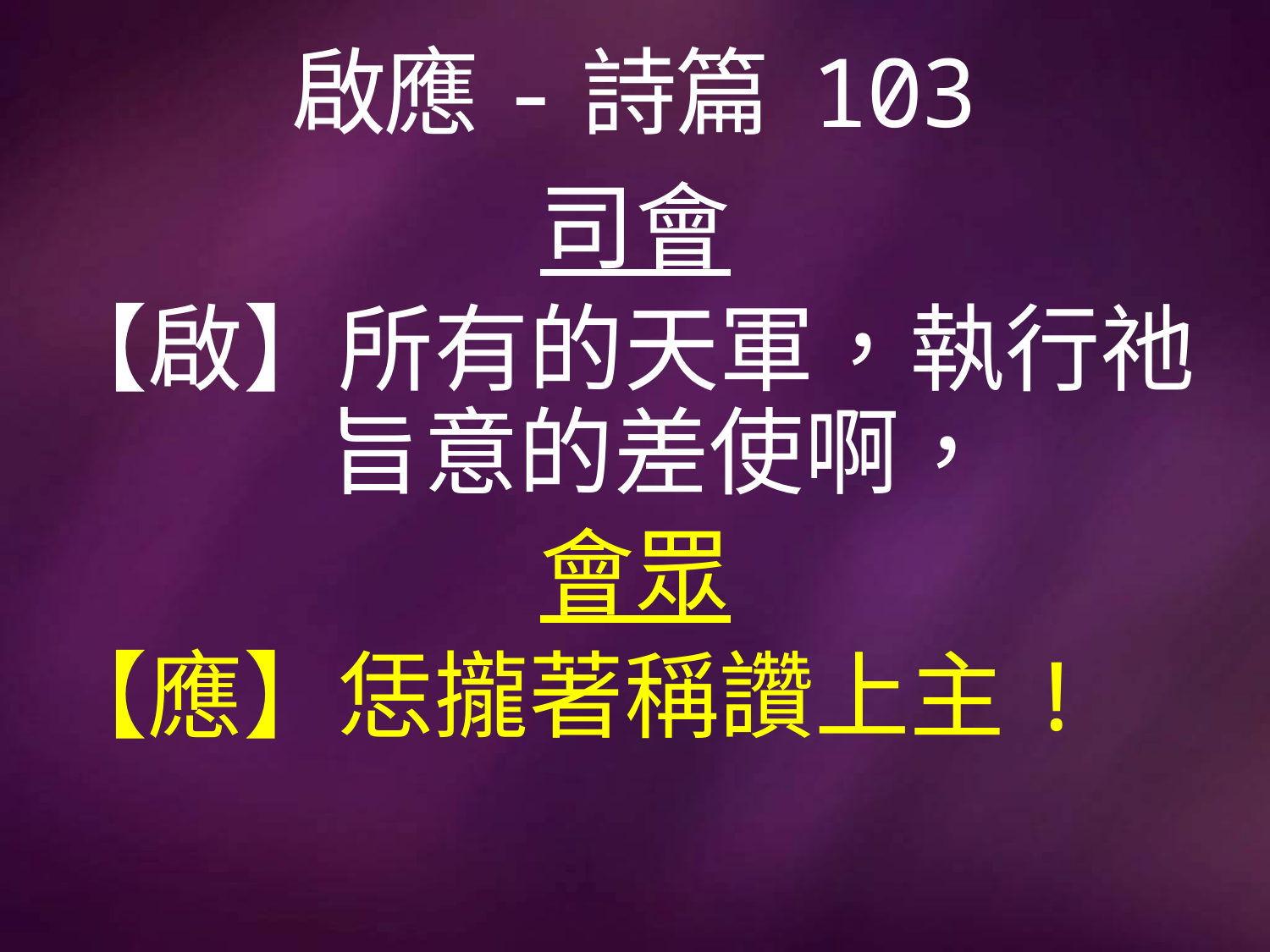

# 啟應-詩篇 103
司會
【啟】所有的天軍，執行祂		 旨意的差使啊，
會眾
【應】恁攏著稱讚上主!